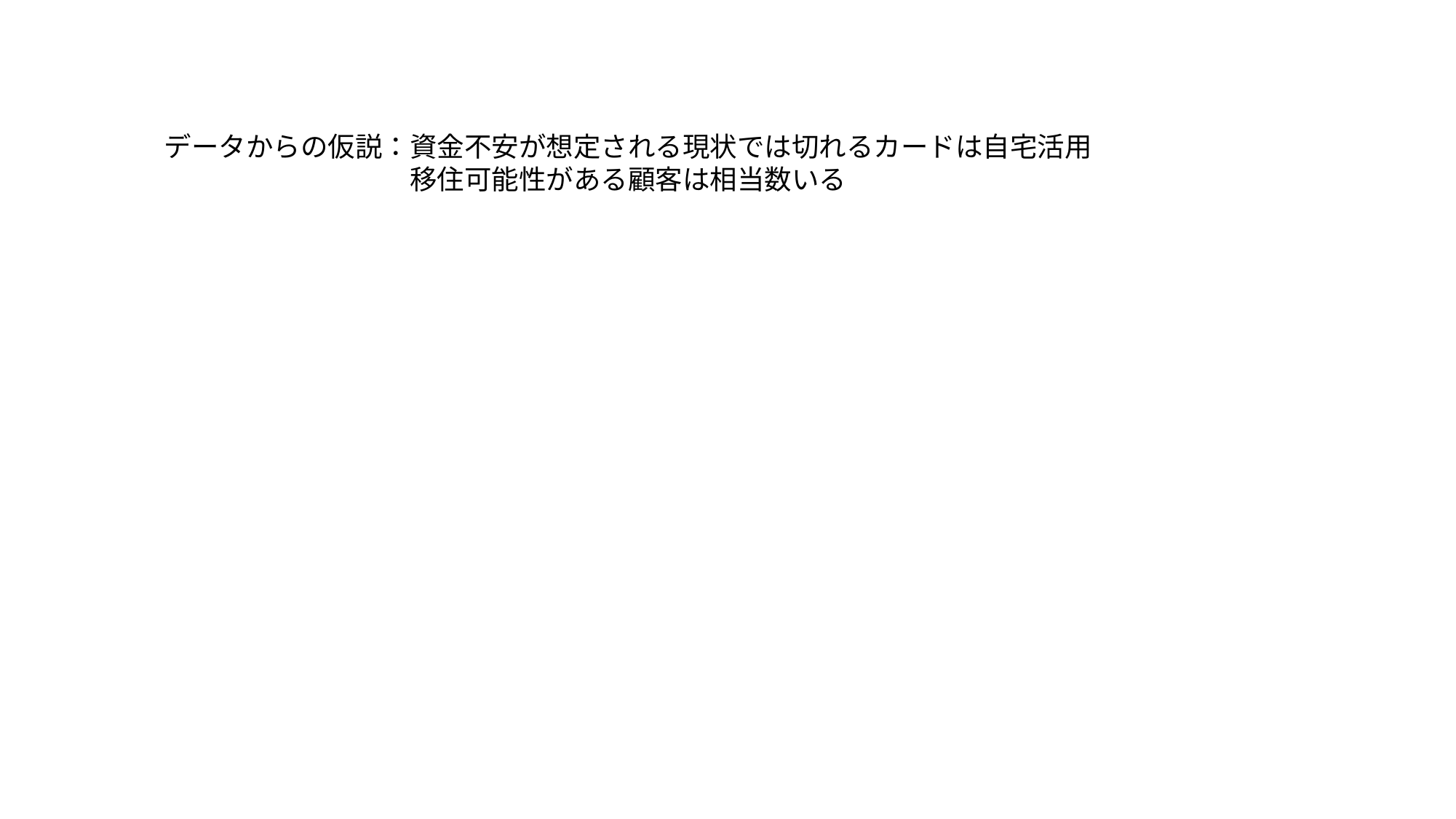

データからの仮説：資金不安が想定される現状では切れるカードは自宅活用
　　　　　　　　　移住可能性がある顧客は相当数いる

賃貸
親族持ち家
持ち家